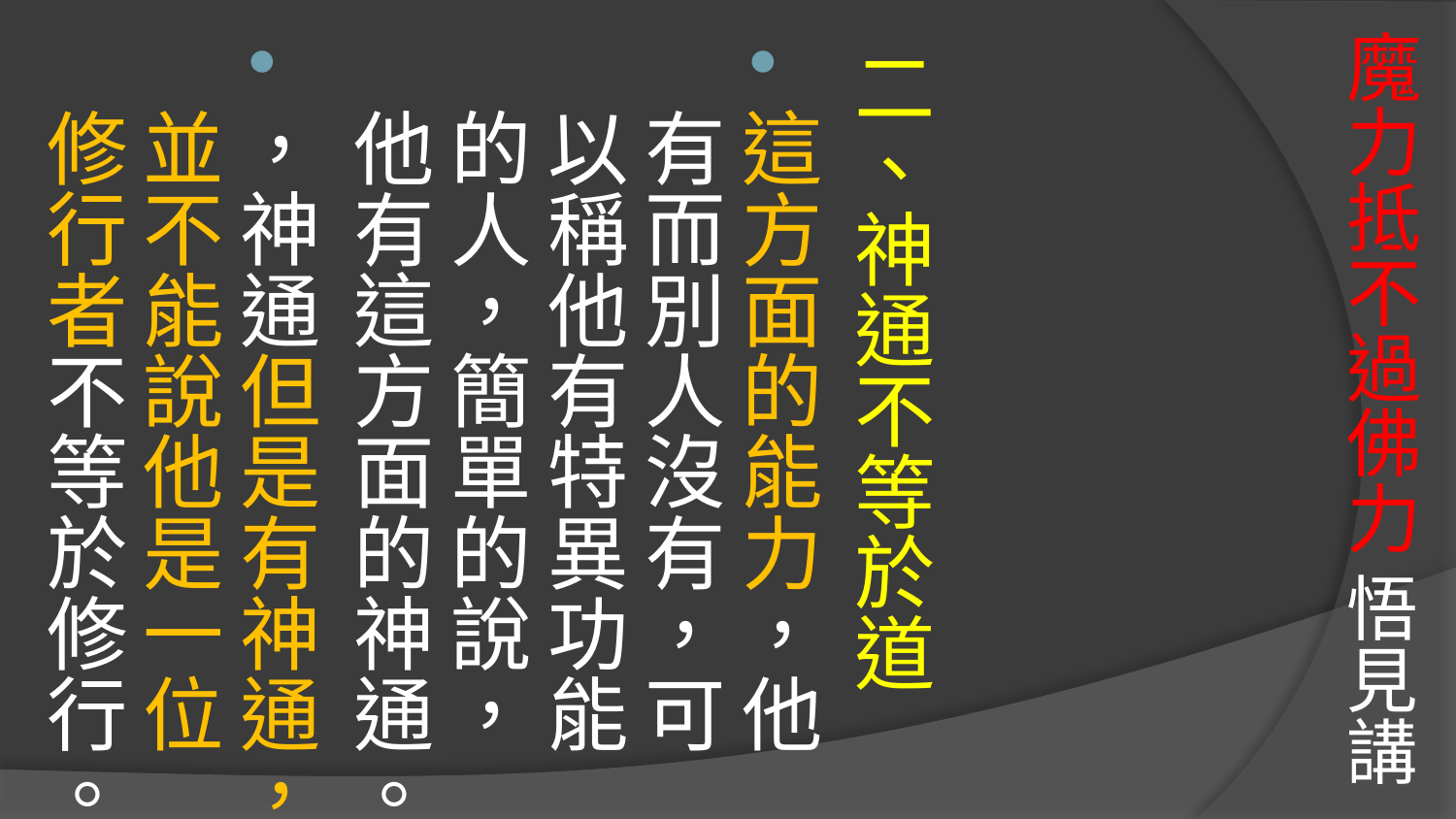

# 魔力抵不過佛力 悟見講
二、神通不等於道
這方面的能力，他有而別人沒有，可以稱他有特異功能的人，簡單的說，他有這方面的神通。
，神通但是有神通，並不能說他是一位修行者不等於修行。